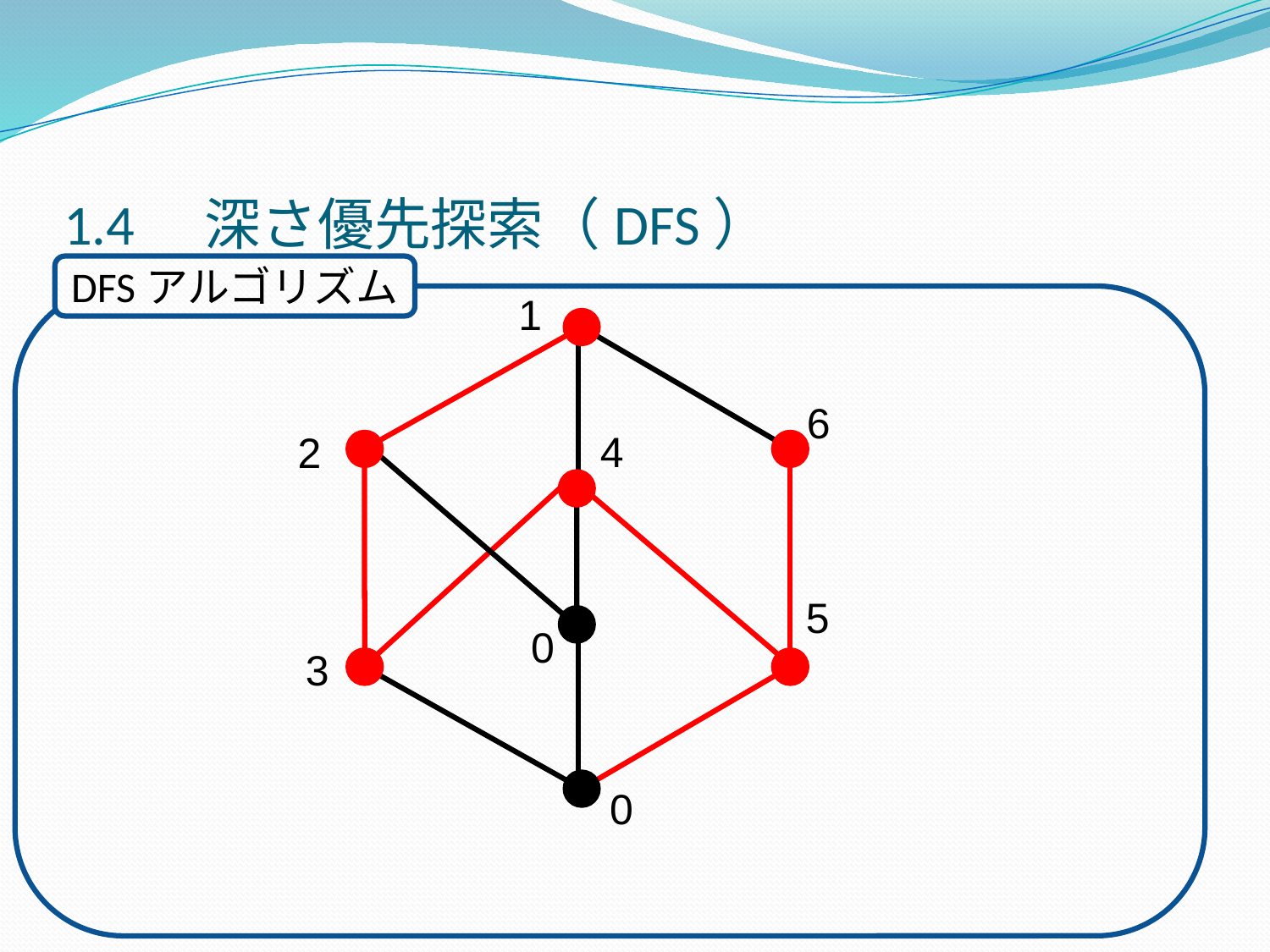

# 1.4　深さ優先探索（DFS）
DFSアルゴリズム

1

6
4
2
5
0
3
0